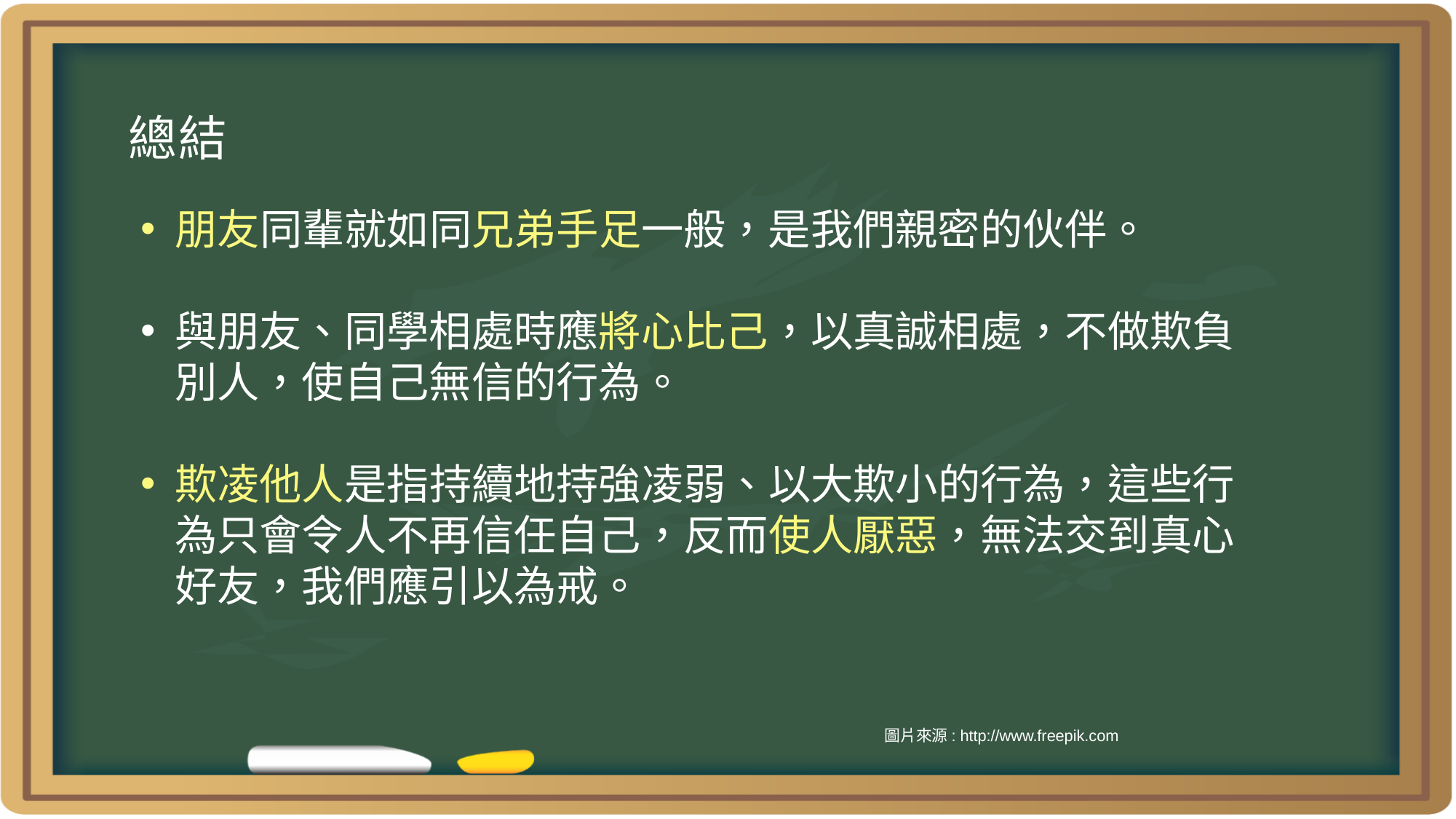

總結
朋友同輩就如同兄弟手足一般，是我們親密的伙伴。

與朋友、同學相處時應將心比己，以真誠相處，不做欺負別人，使自己無信的行為。

欺凌他人是指持續地持強凌弱、以大欺小的行為，這些行為只會令人不再信任自己，反而使人厭惡，無法交到真心好友，我們應引以為戒。
圖片來源: http://www.freepik.com